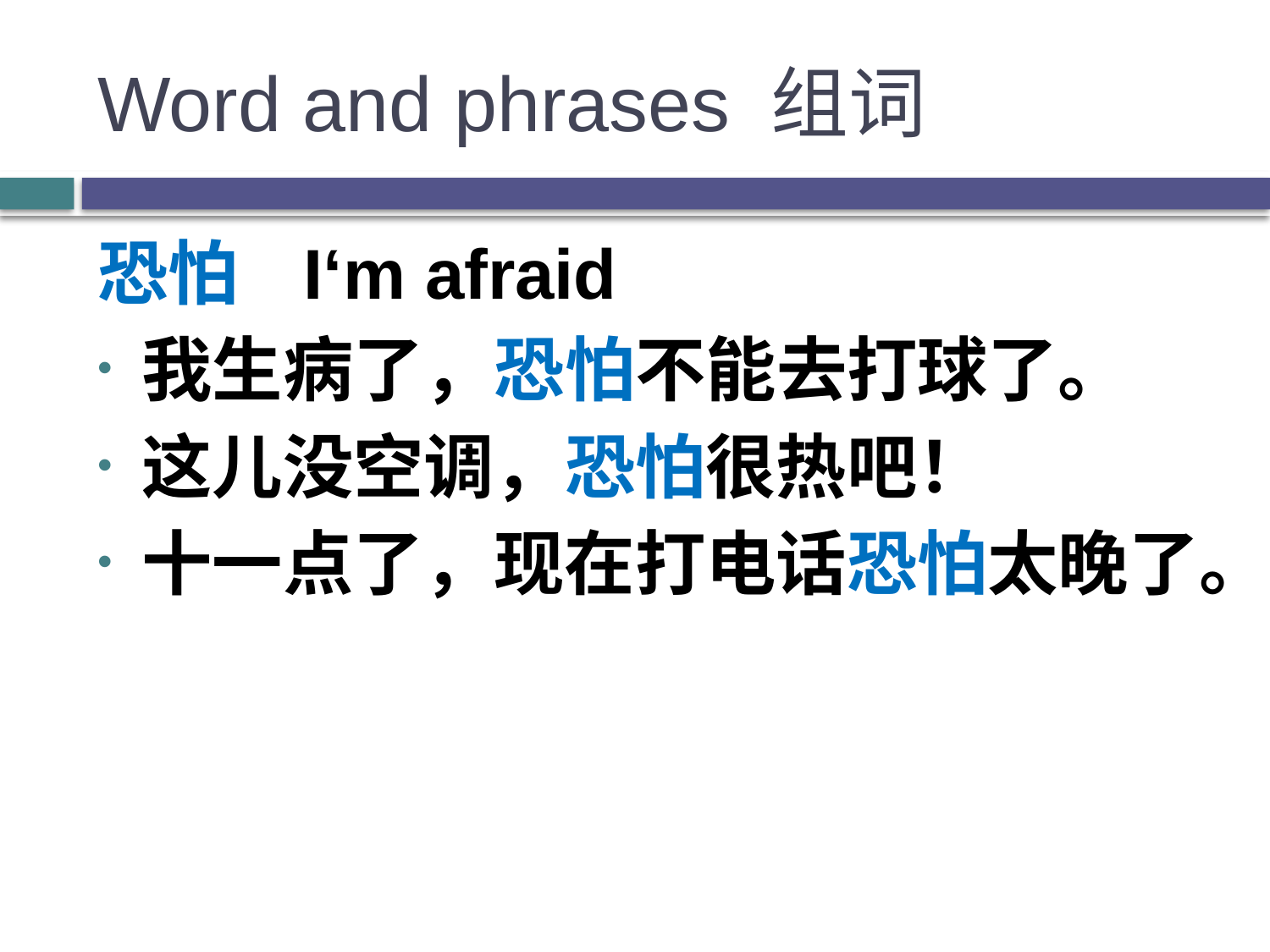

# Word and phrases 组词
恐怕   I‘m afraid
我生病了，恐怕不能去打球了。
这儿没空调，恐怕很热吧！
十一点了，现在打电话恐怕太晚了。